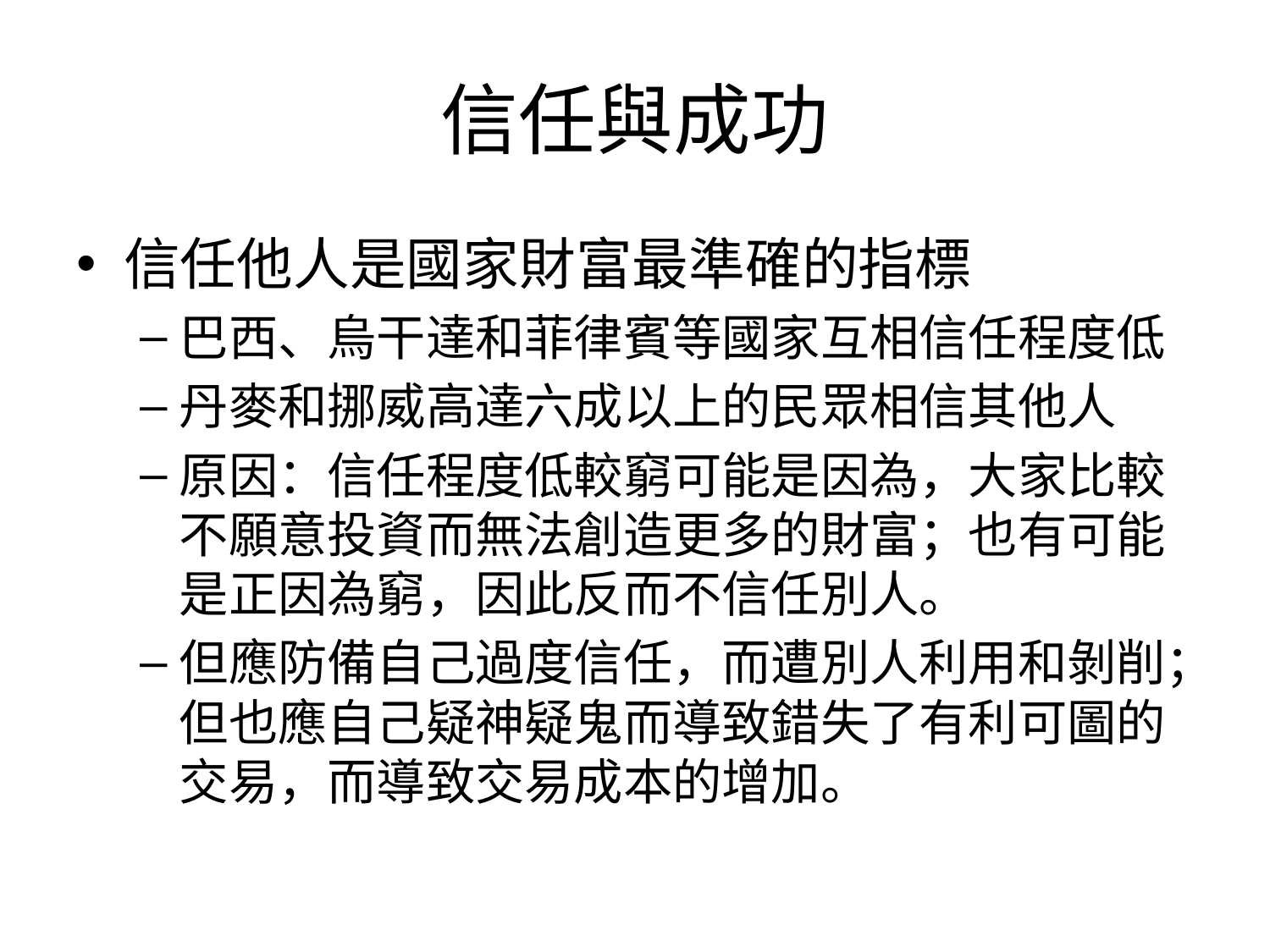

# 信任與成功
信任他人是國家財富最準確的指標
巴西、烏干達和菲律賓等國家互相信任程度低
丹麥和挪威高達六成以上的民眾相信其他人
原因：信任程度低較窮可能是因為，大家比較不願意投資而無法創造更多的財富；也有可能是正因為窮，因此反而不信任別人。
但應防備自己過度信任，而遭別人利用和剝削；但也應自己疑神疑鬼而導致錯失了有利可圖的交易，而導致交易成本的增加。